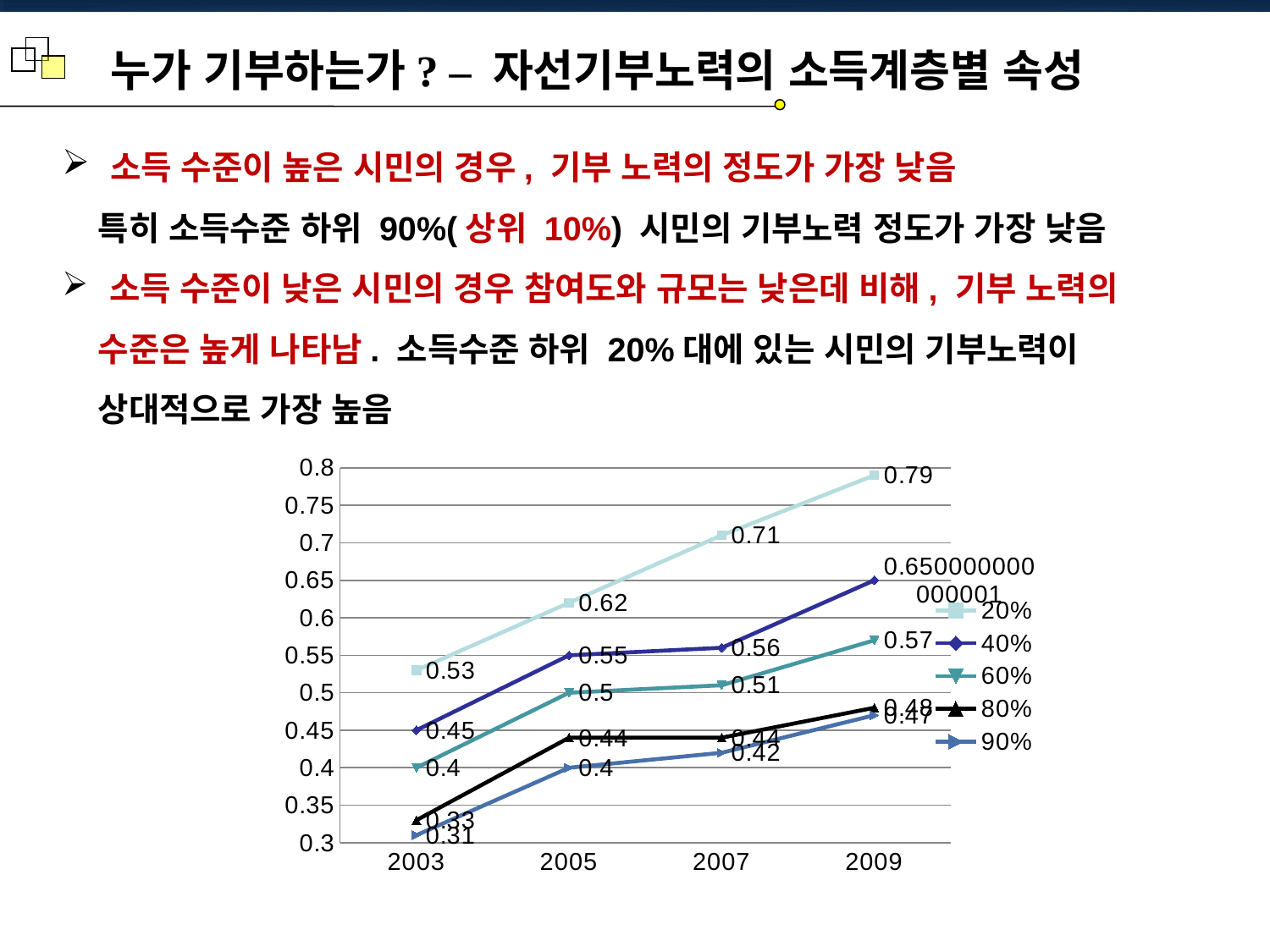

누가 기부하는가? – 자선기부노력의 소득계층별 속성
 소득 수준이 높은 시민의 경우, 기부 노력의 정도가 가장 낮음
   특히 소득수준 하위 90%(상위 10%) 시민의 기부노력 정도가 가장 낮음
 소득 수준이 낮은 시민의 경우 참여도와 규모는 낮은데 비해, 기부 노력의
   수준은 높게 나타남. 소득수준 하위 20%대에 있는 시민의 기부노력이
   상대적으로 가장 높음

### Chart

| Category | 20% | 40% | 60% | 80% | 90% |
|---|---|---|---|---|---|
| 2003 | 0.53 | 0.45 | 0.4 | 0.33000000000000035 | 0.3100000000000002 |
| 2005 | 0.6200000000000004 | 0.55 | 0.5 | 0.44 | 0.4 |
| 2007 | 0.7100000000000004 | 0.56 | 0.51 | 0.44 | 0.4200000000000002 |
| 2009 | 0.79 | 0.6500000000000006 | 0.57 | 0.4800000000000002 | 0.4700000000000001 |